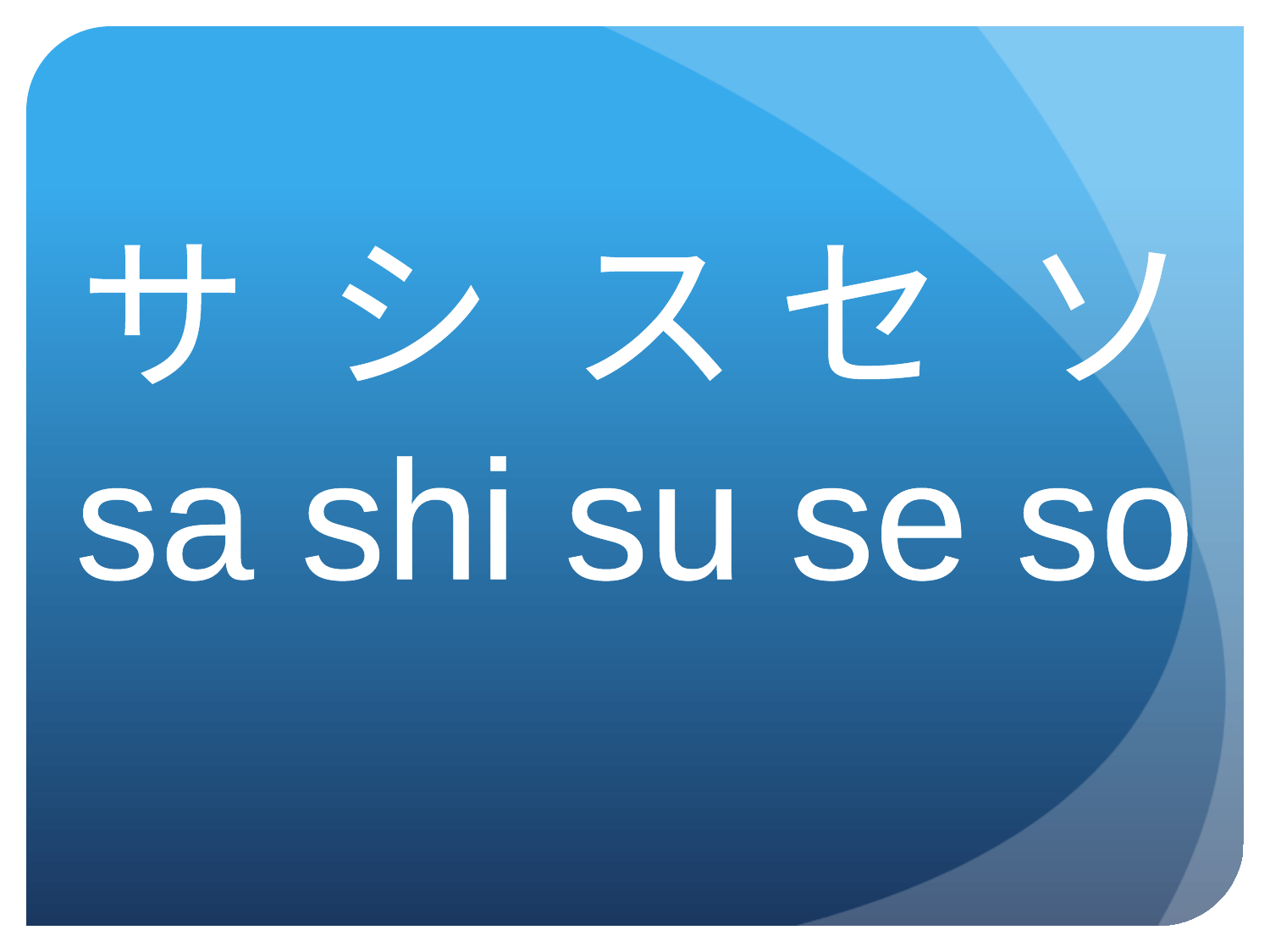

サ  シ  ス セ  ソ
sa shi su se so